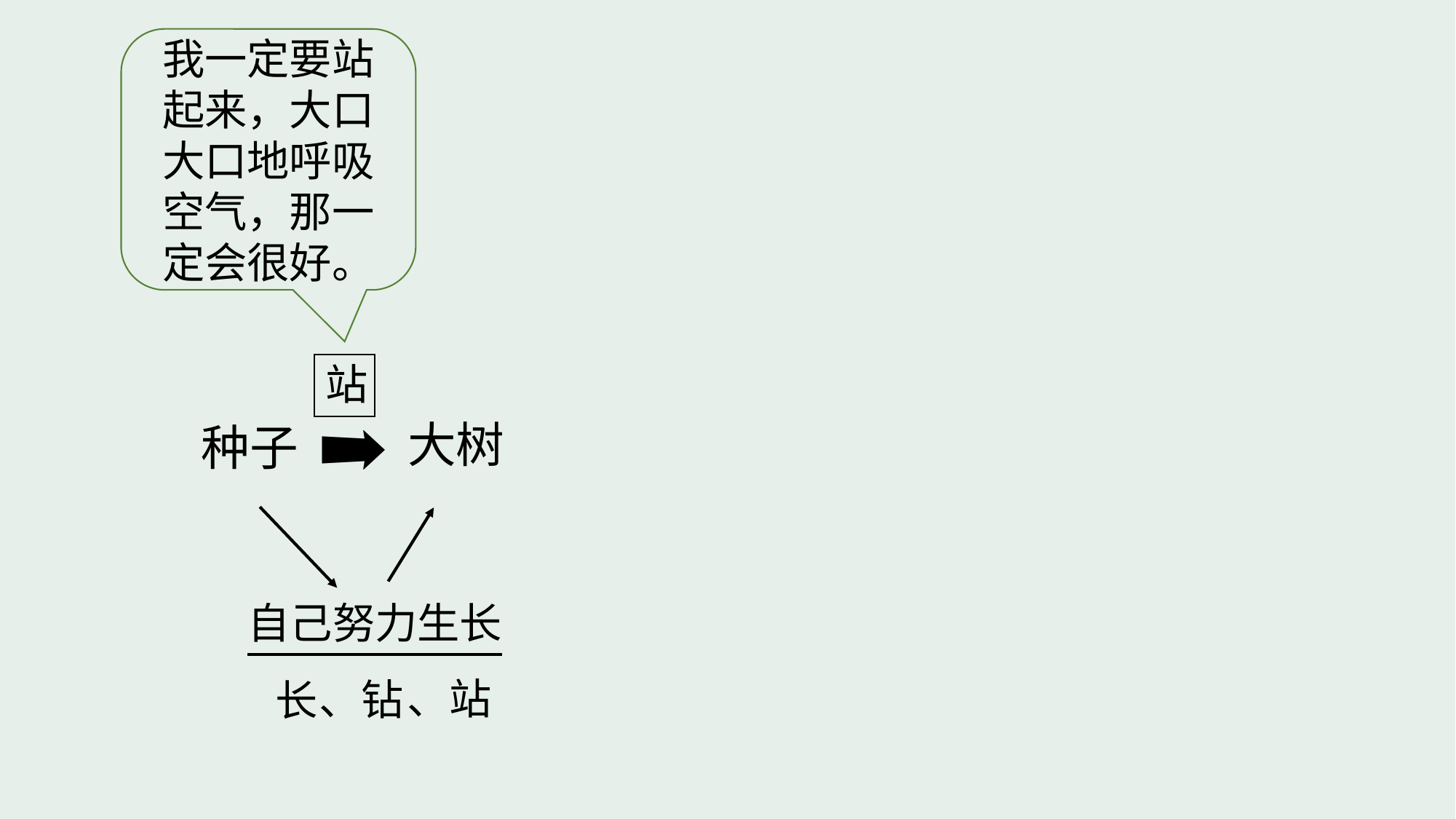

我一定要站起来，大口大口地呼吸空气，那一定会很好。
站

➡
大树
种子
自己努力生长
、站
、钻
长